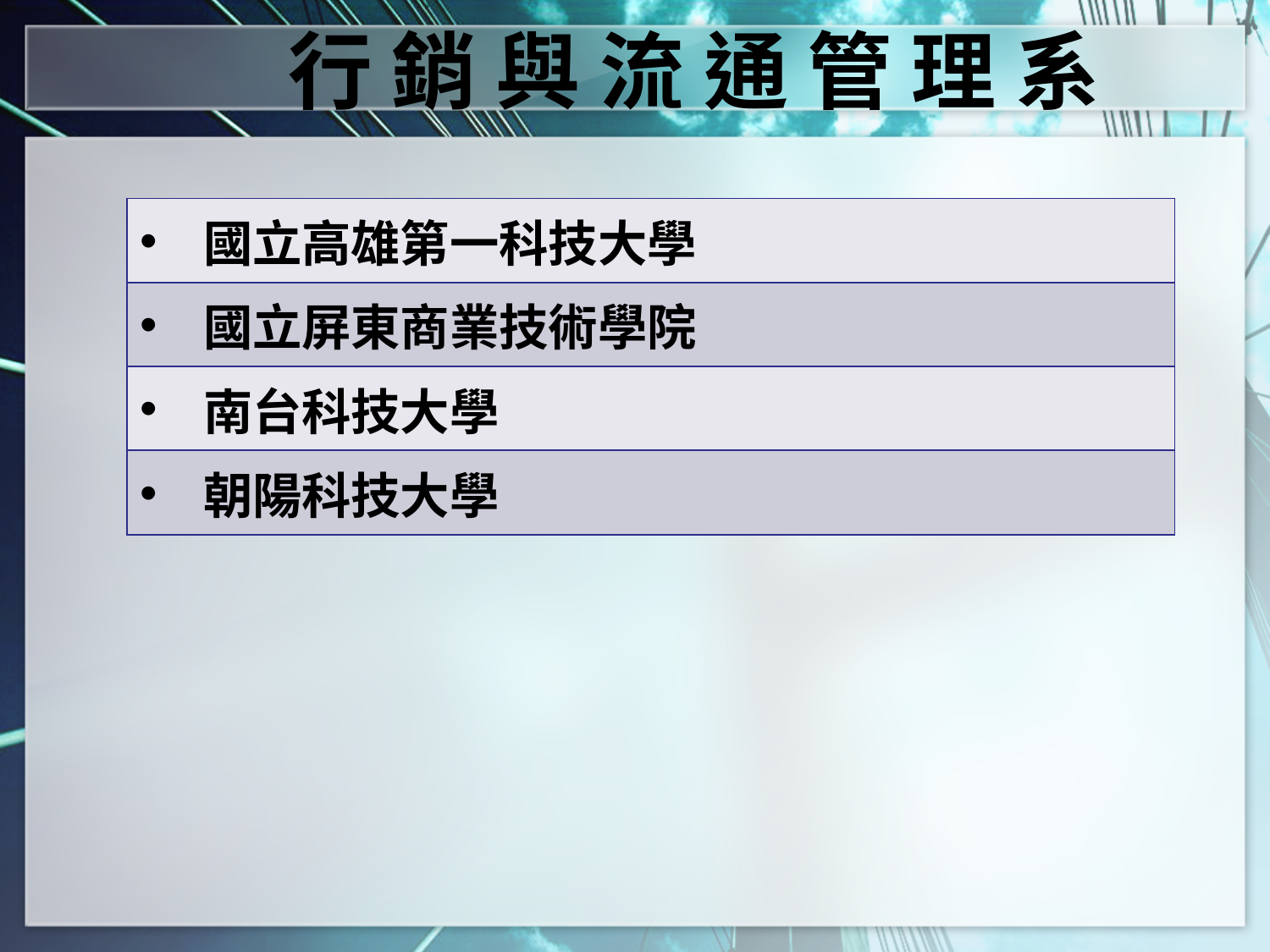

行 銷 與 流 通 管 理 系
| 國立高雄第一科技大學 |
| --- |
| 國立屏東商業技術學院 |
| 南台科技大學 |
| 朝陽科技大學 |